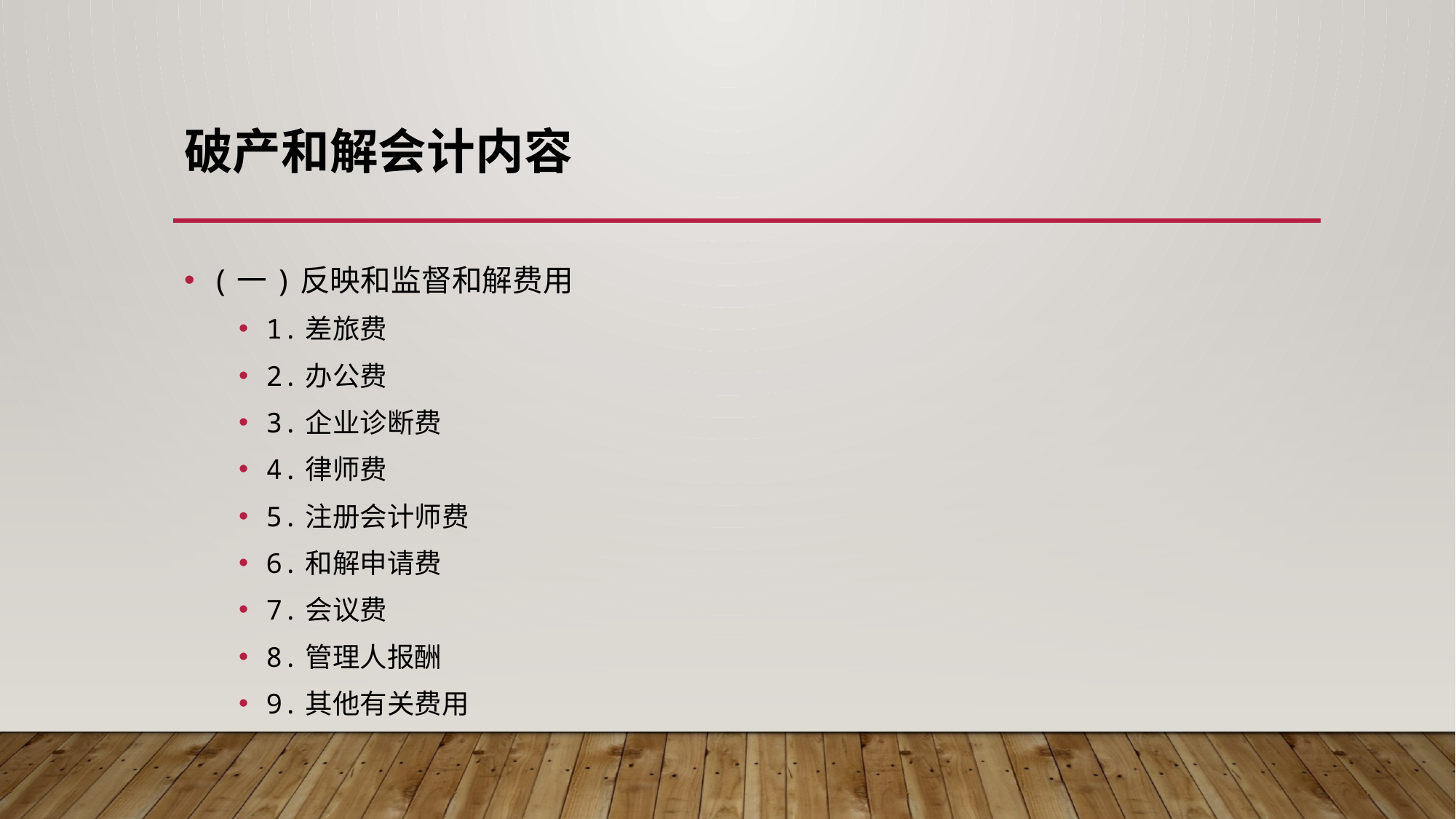

# 破产和解会计内容
(一)反映和监督和解费用
1.差旅费
2.办公费
3.企业诊断费
4.律师费
5.注册会计师费
6.和解申请费
7.会议费
8.管理人报酬
9.其他有关费用